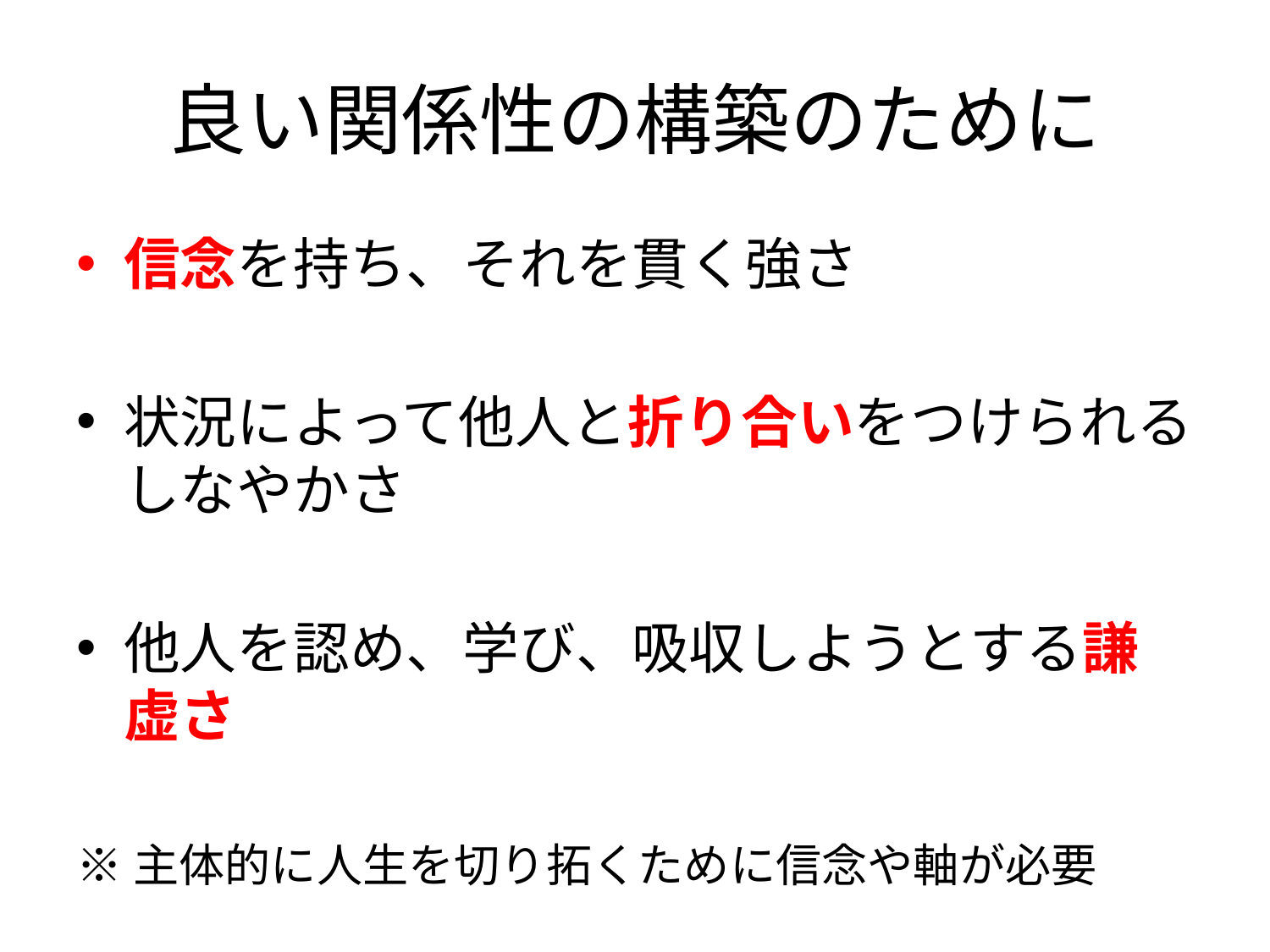

# 良い関係性の構築のために
信念を持ち、それを貫く強さ

状況によって他人と折り合いをつけられるしなやかさ

他人を認め、学び、吸収しようとする謙虚さ

※主体的に人生を切り拓くために信念や軸が必要